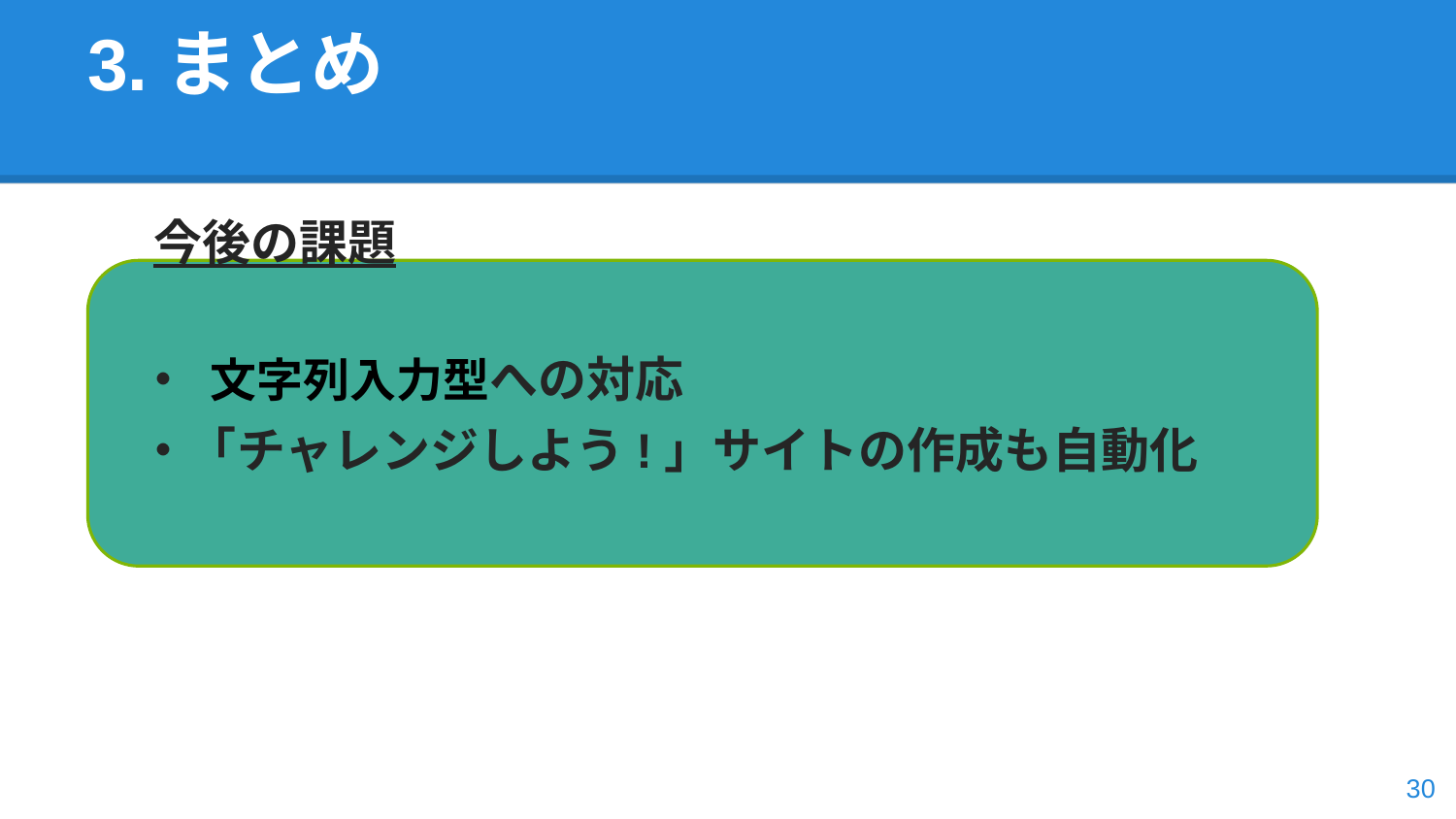

# 3.まとめ

     今後の課題
 ・  文字列入力型への対応
 ・「チャレンジしよう!」サイトの作成も自動化
30